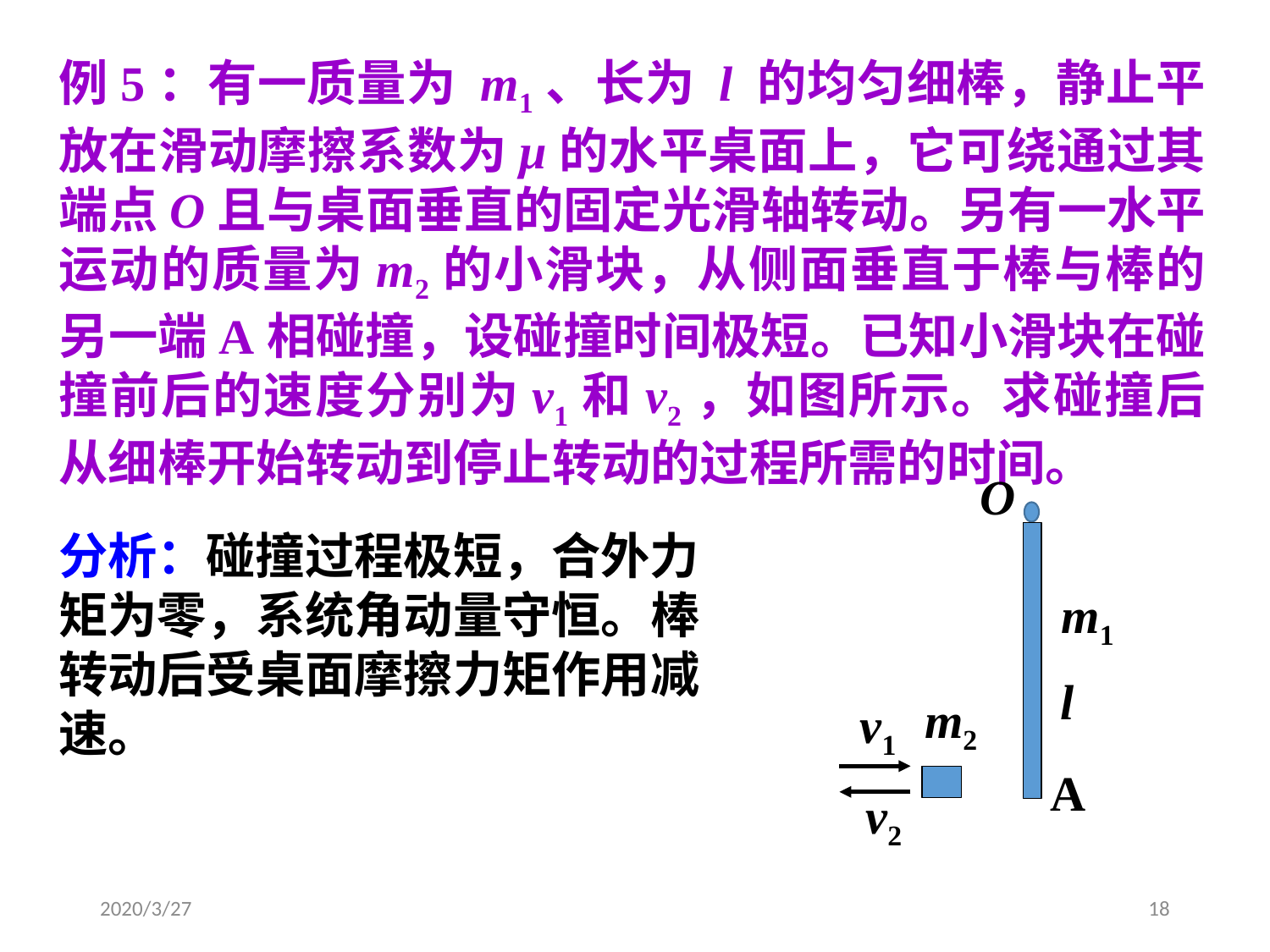

例5：有一质量为 m1、长为 l 的均匀细棒，静止平放在滑动摩擦系数为μ的水平桌面上，它可绕通过其端点O且与桌面垂直的固定光滑轴转动。另有一水平运动的质量为m2的小滑块，从侧面垂直于棒与棒的另一端A相碰撞，设碰撞时间极短。已知小滑块在碰撞前后的速度分别为v1和v2，如图所示。求碰撞后从细棒开始转动到停止转动的过程所需的时间。
O

m1
m2
v1
A

v2
l

分析：碰撞过程极短，合外力矩为零，系统角动量守恒。棒转动后受桌面摩擦力矩作用减速。
2020/3/27
18